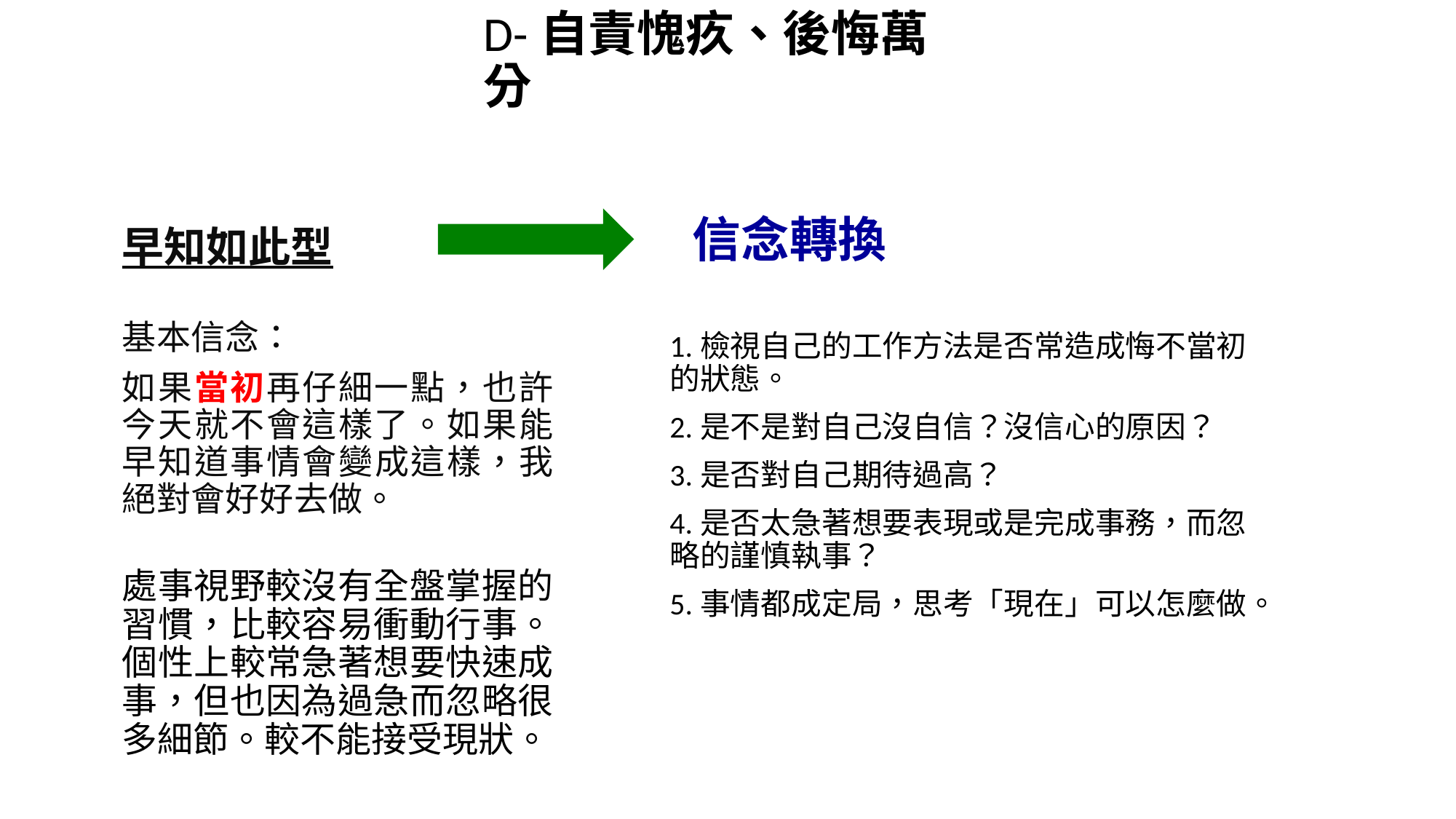

# D-自責愧疚、後悔萬分

 信念轉換

1.檢視自己的工作方法是否常造成悔不當初的狀態。
2.是不是對自己沒自信？沒信心的原因？
3.是否對自己期待過高？
4.是否太急著想要表現或是完成事務，而忽略的謹慎執事？
5.事情都成定局，思考「現在」可以怎麼做。

早知如此型

基本信念：
如果當初再仔細一點，也許今天就不會這樣了。如果能早知道事情會變成這樣，我絕對會好好去做。

處事視野較沒有全盤掌握的習慣，比較容易衝動行事。個性上較常急著想要快速成事，但也因為過急而忽略很多細節。較不能接受現狀。